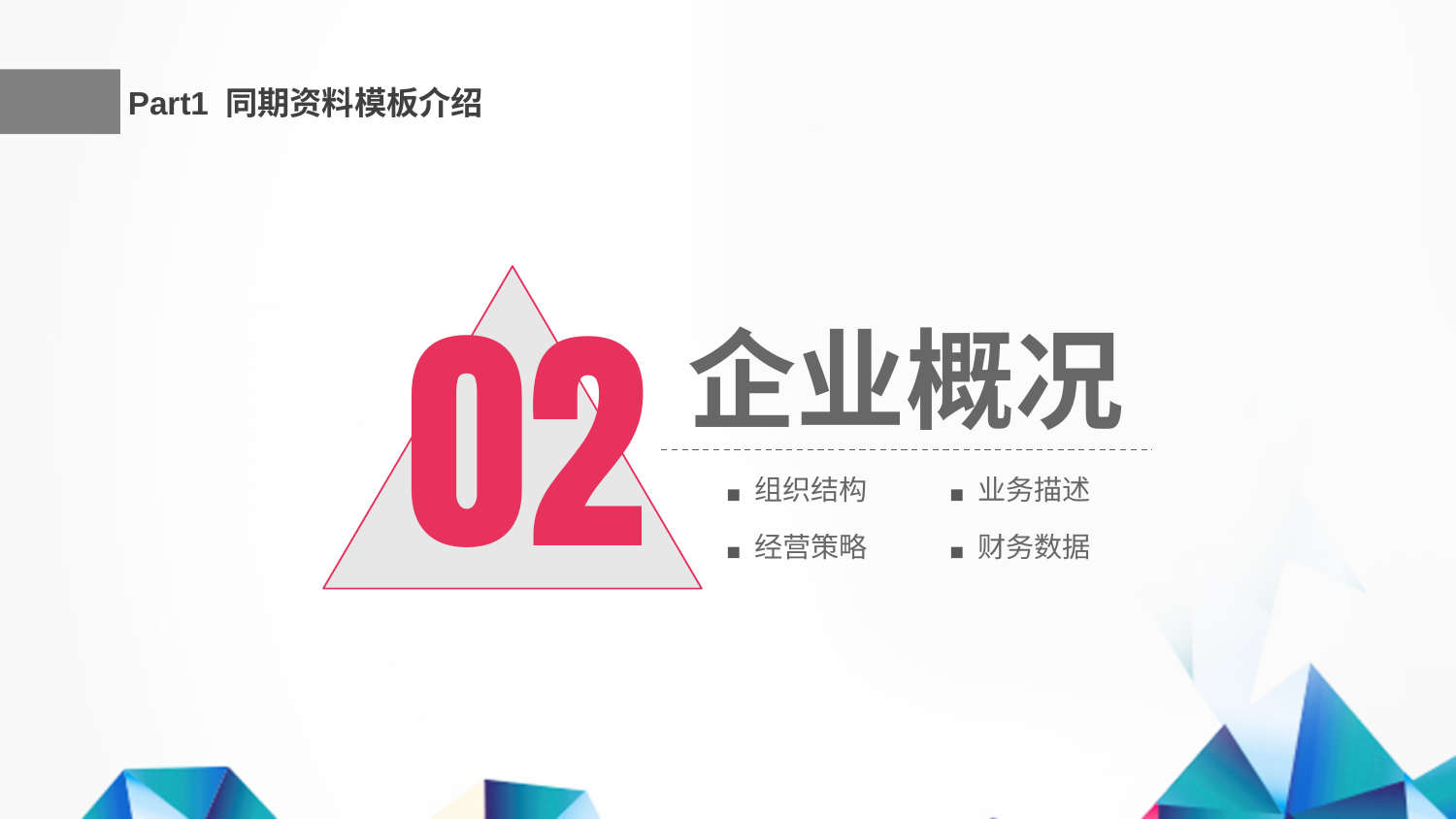

Part1 同期资料模板介绍

02
企业概况
组织结构

业务描述

经营策略

财务数据